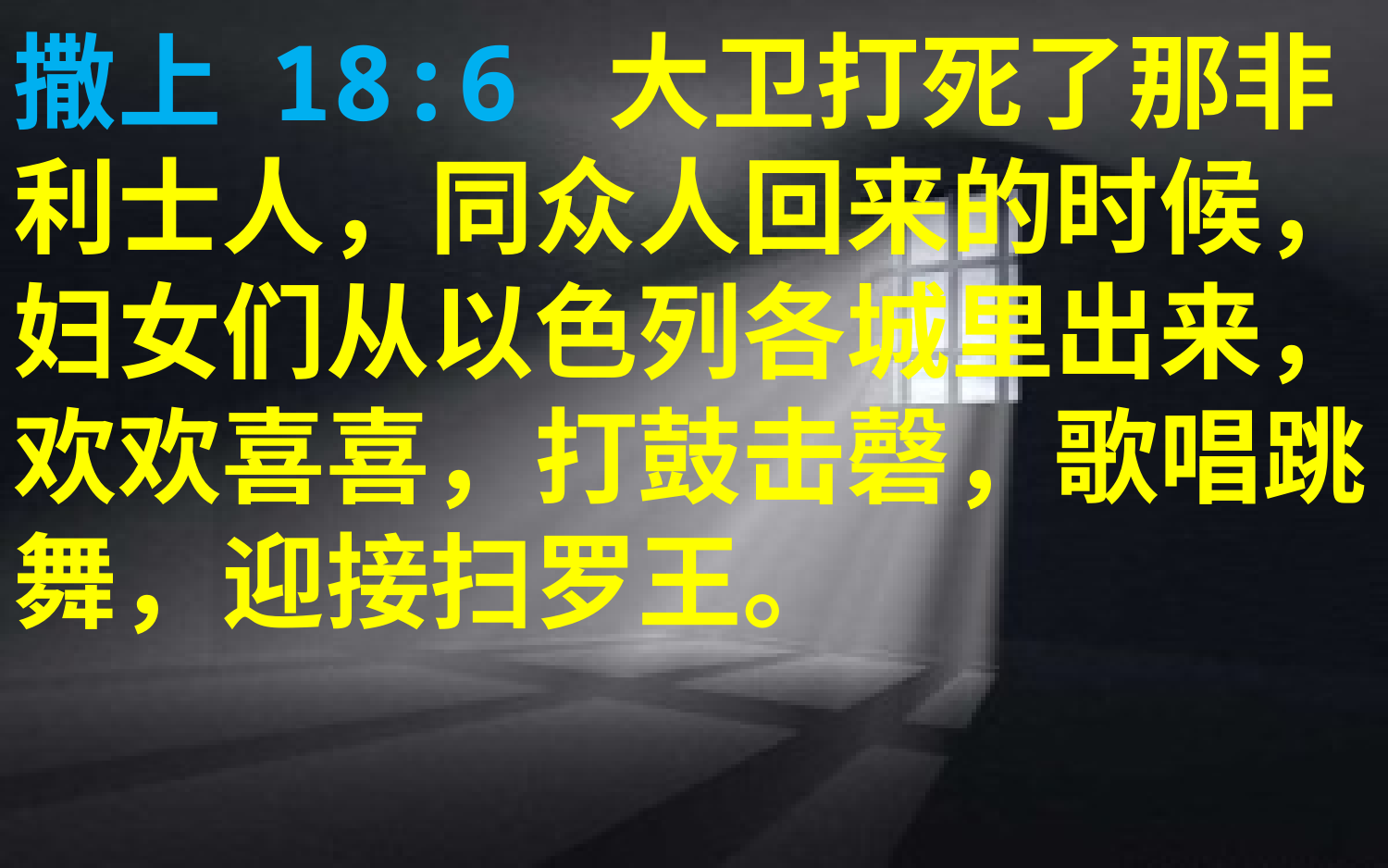

撒上 18:6 大卫打死了那非利士人，同众人回来的时候，妇女们从以色列各城里出来，欢欢喜喜，打鼓击磬，歌唱跳舞，迎接扫罗王。